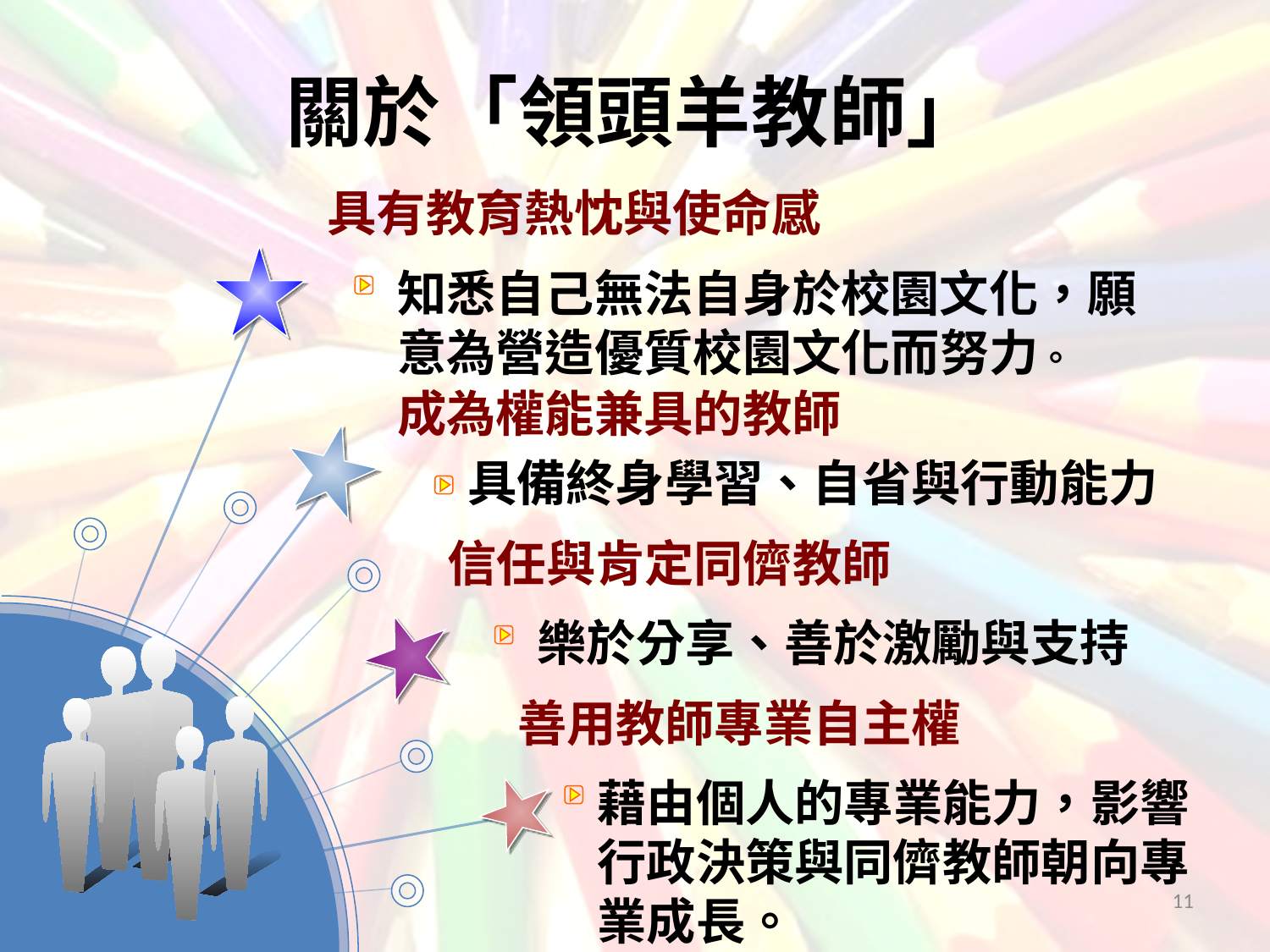

# 關於「領頭羊教師」
具有教育熱忱與使命感

知悉自己無法自身於校園文化，願意為營造優質校園文化而努力。

成為權能兼具的教師

具備終身學習、自省與行動能力

信任與肯定同儕教師

樂於分享、善於激勵與支持

善用教師專業自主權

藉由個人的專業能力，影響行政決策與同儕教師朝向專業成長。

11